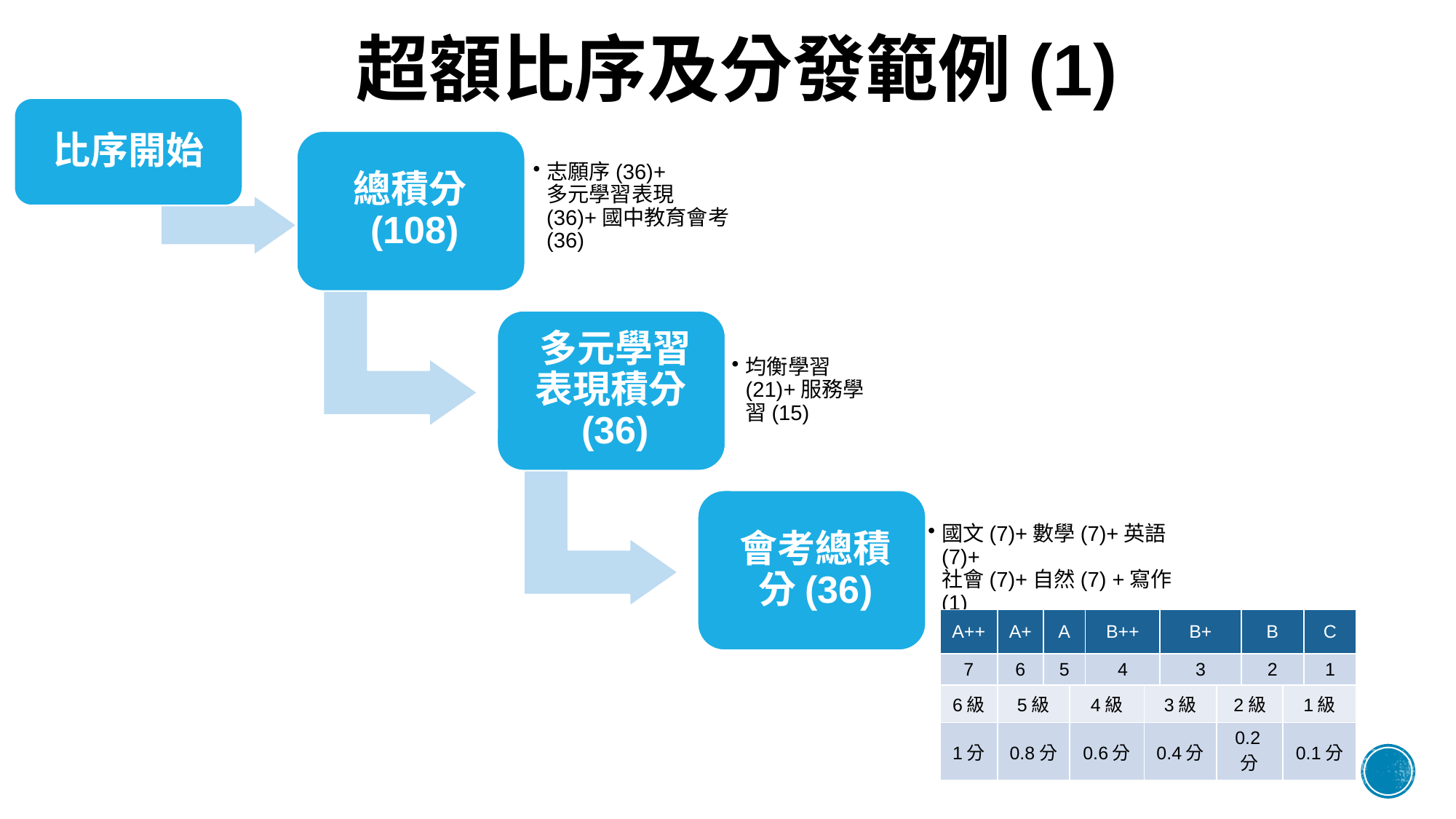

# 超額比序及分發範例(1)

比序開始

總積分(108)
志願序(36)+
多元學習表現(36)+國中教育會考(36)
多元學習表現積分(36)
均衡學習(21)+服務學習(15)
會考總積分(36)
國文(7)+數學(7)+英語(7)+
社會(7)+自然(7) +寫作(1)
| A++ | A+ | A |  | B++ |  | B+ |  | B |  | C |
| --- | --- | --- | --- | --- | --- | --- | --- | --- | --- | --- |
| 7 | 6 | 5 |  | 4 |  | 3 |  | 2 |  | 1 |
| 6級 | 5級 |  | 4級 |  | 3級 |  | 2級 |  | 1級 |  |
| 1分 | 0.8分 |  | 0.6分 |  | 0.4分 |  | 0.2分 |  | 0.1分 |  |